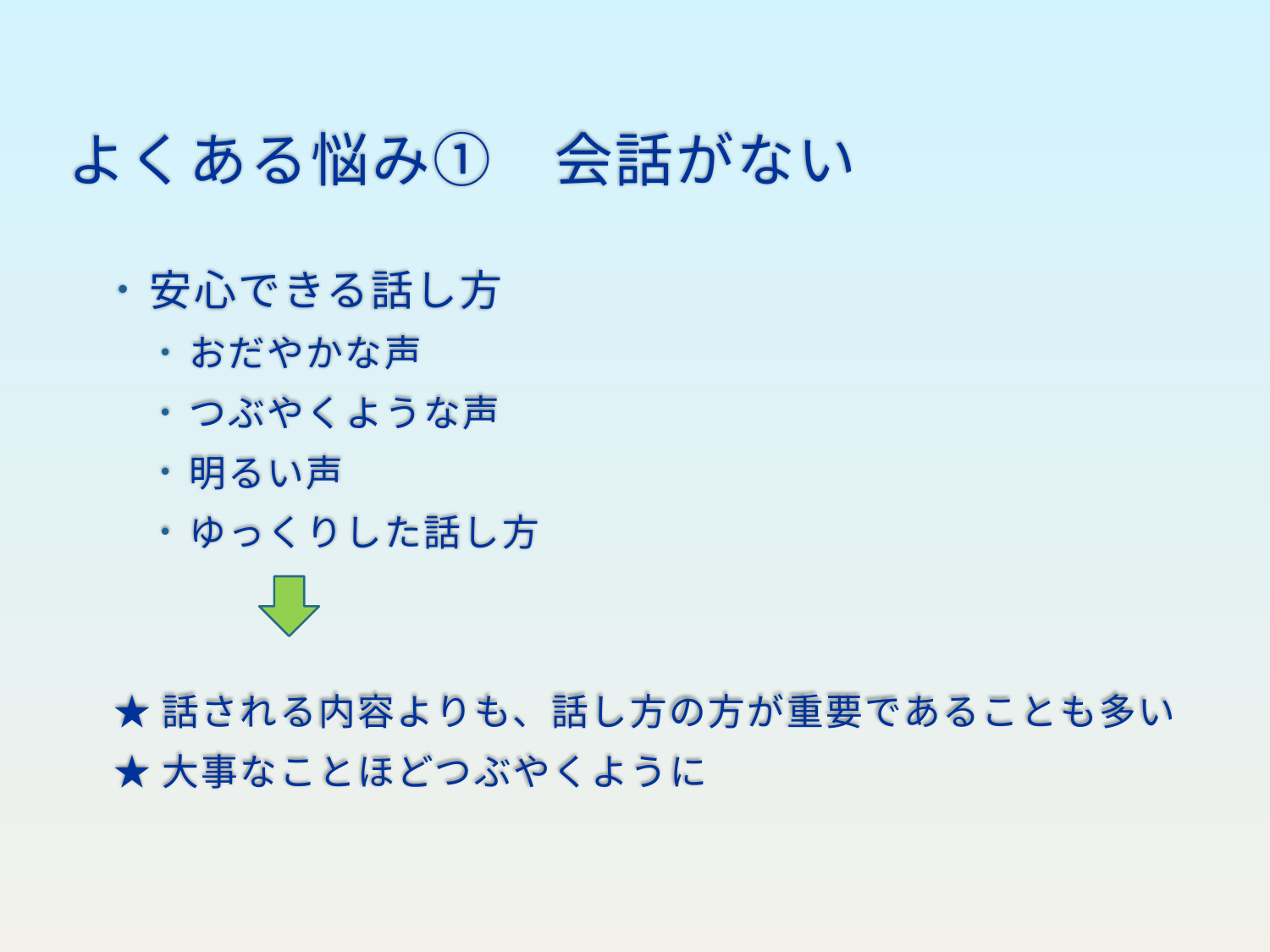

よくある悩み①　会話がない
安心できる話し方
おだやかな声
つぶやくような声
明るい声
ゆっくりした話し方

★話される内容よりも、話し方の方が重要であることも多い
★大事なことほどつぶやくように